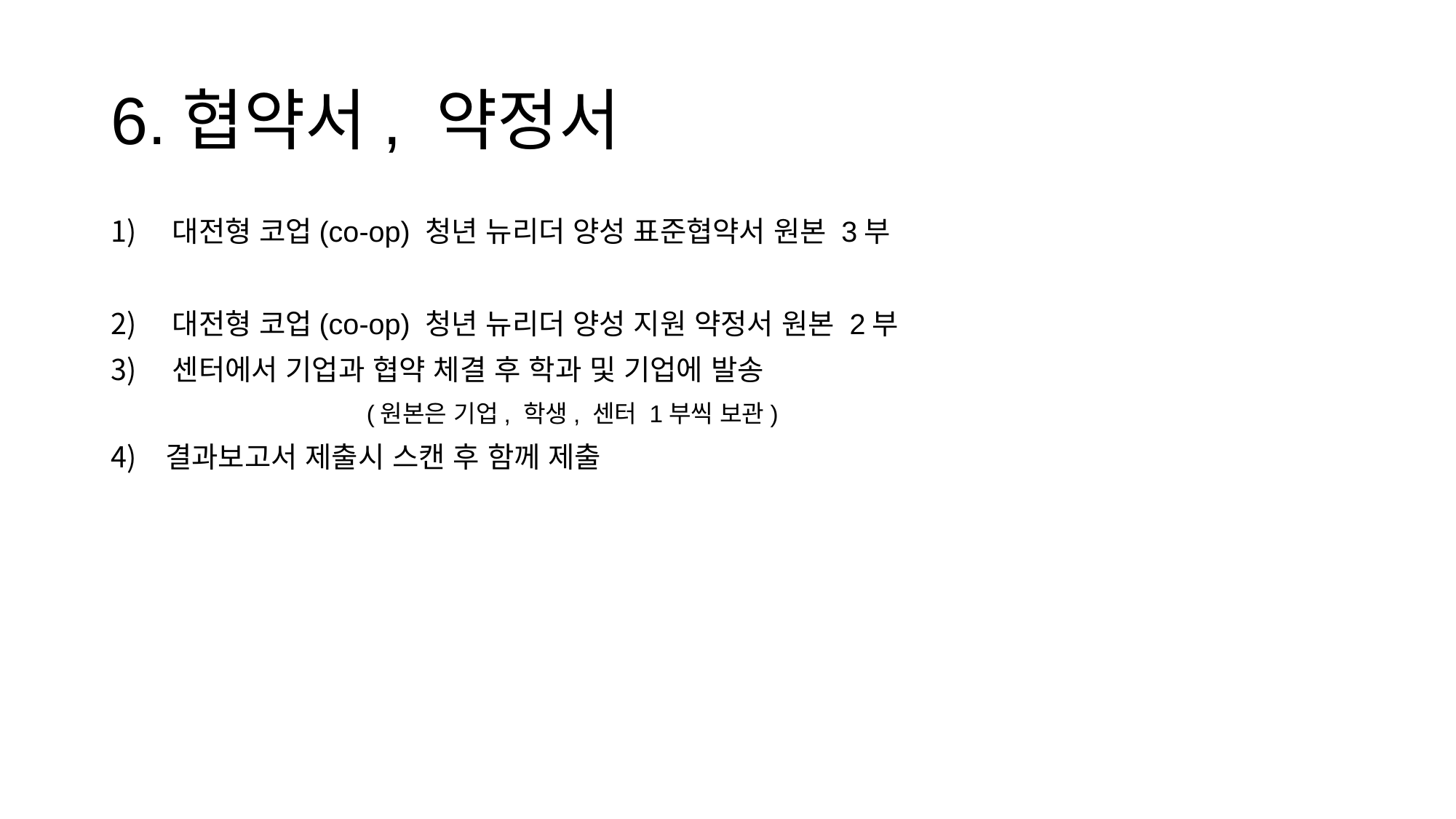

# 6.협약서, 약정서
대전형 코업(co-op) 청년 뉴리더 양성 표준협약서 원본 3부

대전형 코업(co-op) 청년 뉴리더 양성 지원 약정서 원본 2부
센터에서 기업과 협약 체결 후 학과 및 기업에 발송
                                      (원본은 기업, 학생, 센터 1부씩 보관)
결과보고서 제출시 스캔 후 함께 제출